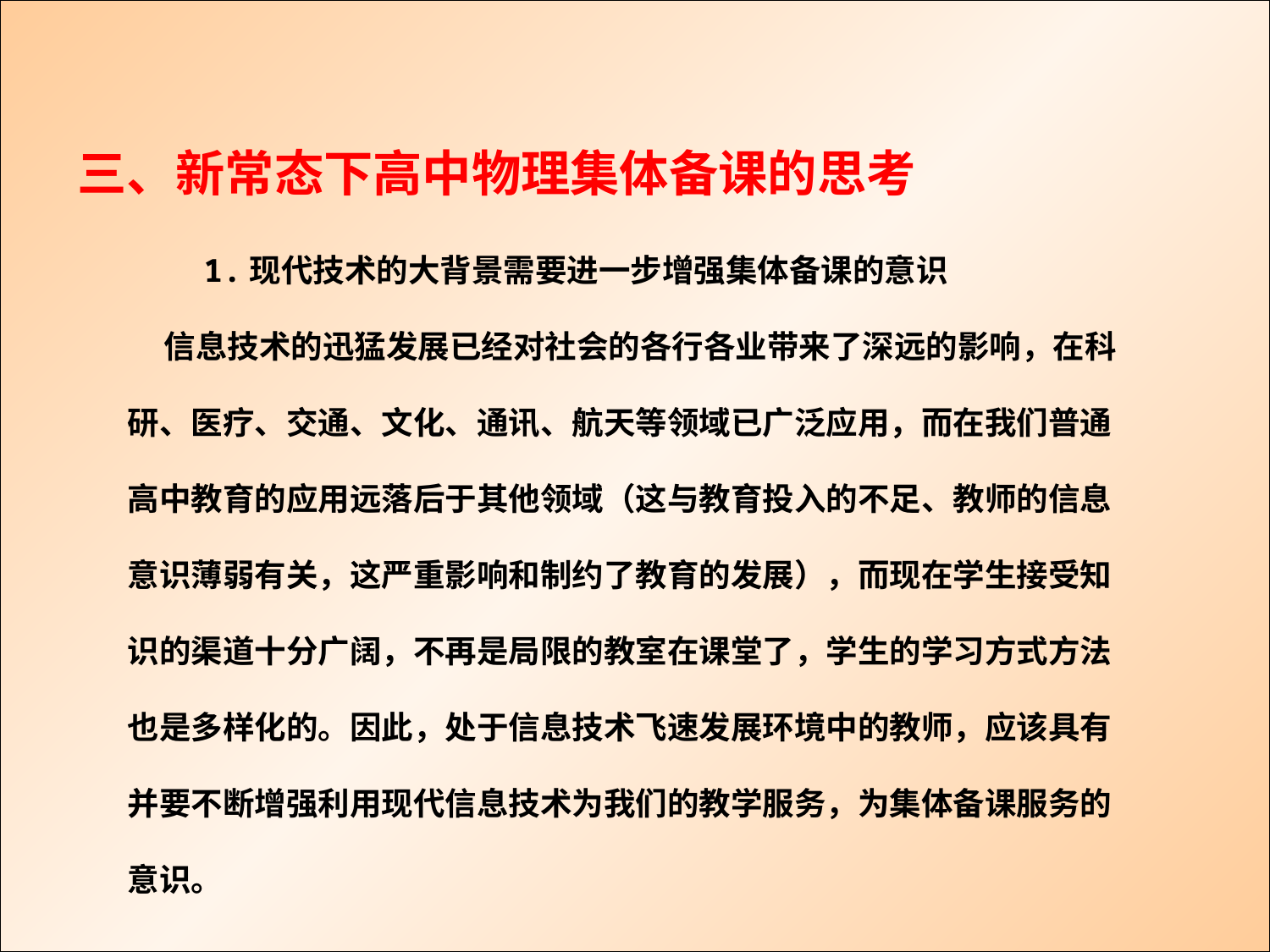

三、新常态下高中物理集体备课的思考
    1.现代技术的大背景需要进一步增强集体备课的意识
    信息技术的迅猛发展已经对社会的各行各业带来了深远的影响，在科研、医疗、交通、文化、通讯、航天等领域已广泛应用，而在我们普通高中教育的应用远落后于其他领域（这与教育投入的不足、教师的信息意识薄弱有关，这严重影响和制约了教育的发展），而现在学生接受知识的渠道十分广阔，不再是局限的教室在课堂了，学生的学习方式方法也是多样化的。因此，处于信息技术飞速发展环境中的教师，应该具有并要不断增强利用现代信息技术为我们的教学服务，为集体备课服务的意识。